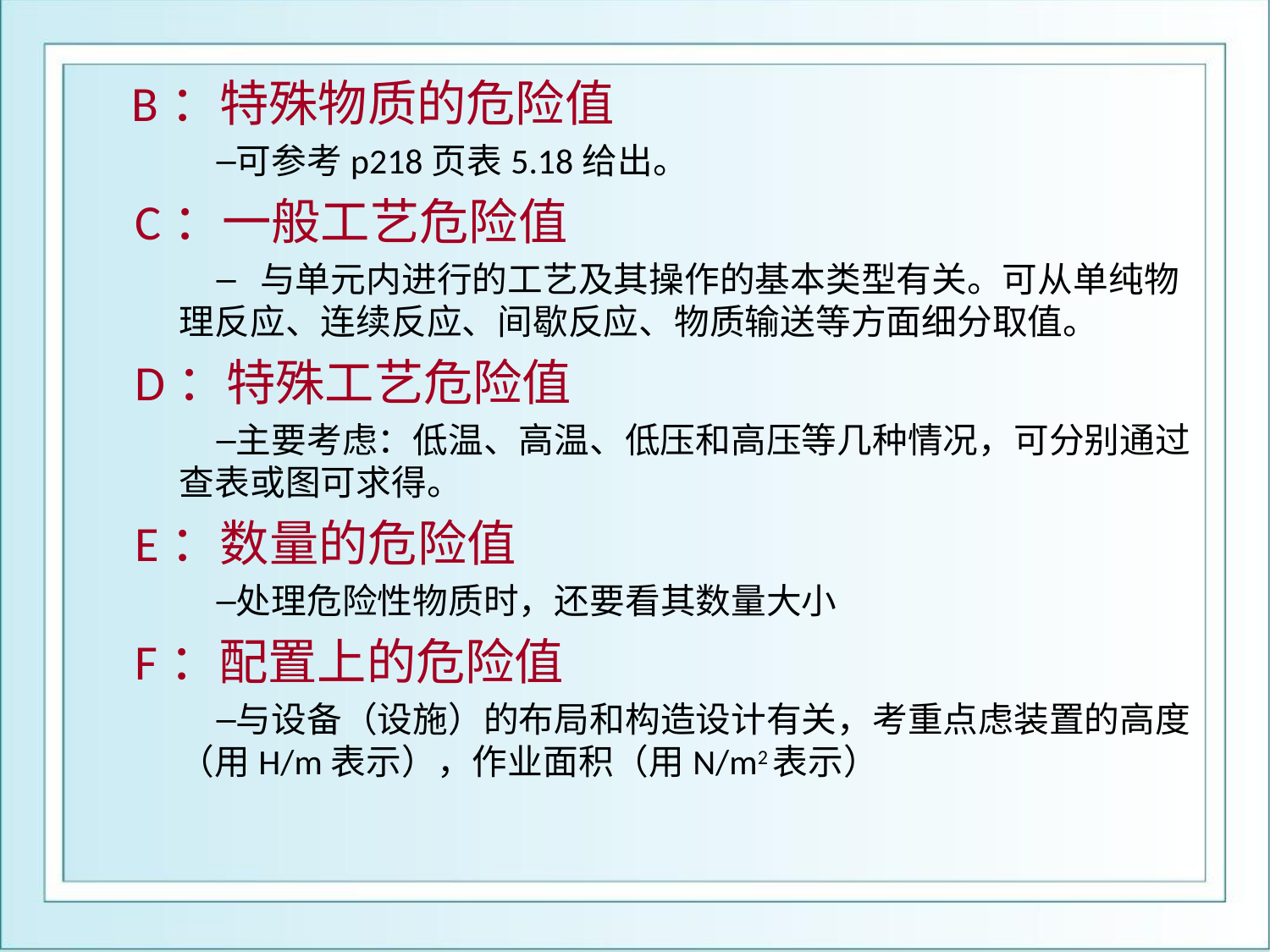

B：特殊物质的危险值
可参考p218页表5.18给出。
 C：一般工艺危险值
  与单元内进行的工艺及其操作的基本类型有关。可从单纯物理反应、连续反应、间歇反应、物质输送等方面细分取值。
 D：特殊工艺危险值
主要考虑：低温、高温、低压和高压等几种情况，可分别通过查表或图可求得。
 E：数量的危险值
处理危险性物质时，还要看其数量大小
 F：配置上的危险值
与设备（设施）的布局和构造设计有关，考重点虑装置的高度（用H/m表示），作业面积（用N/m2表示）